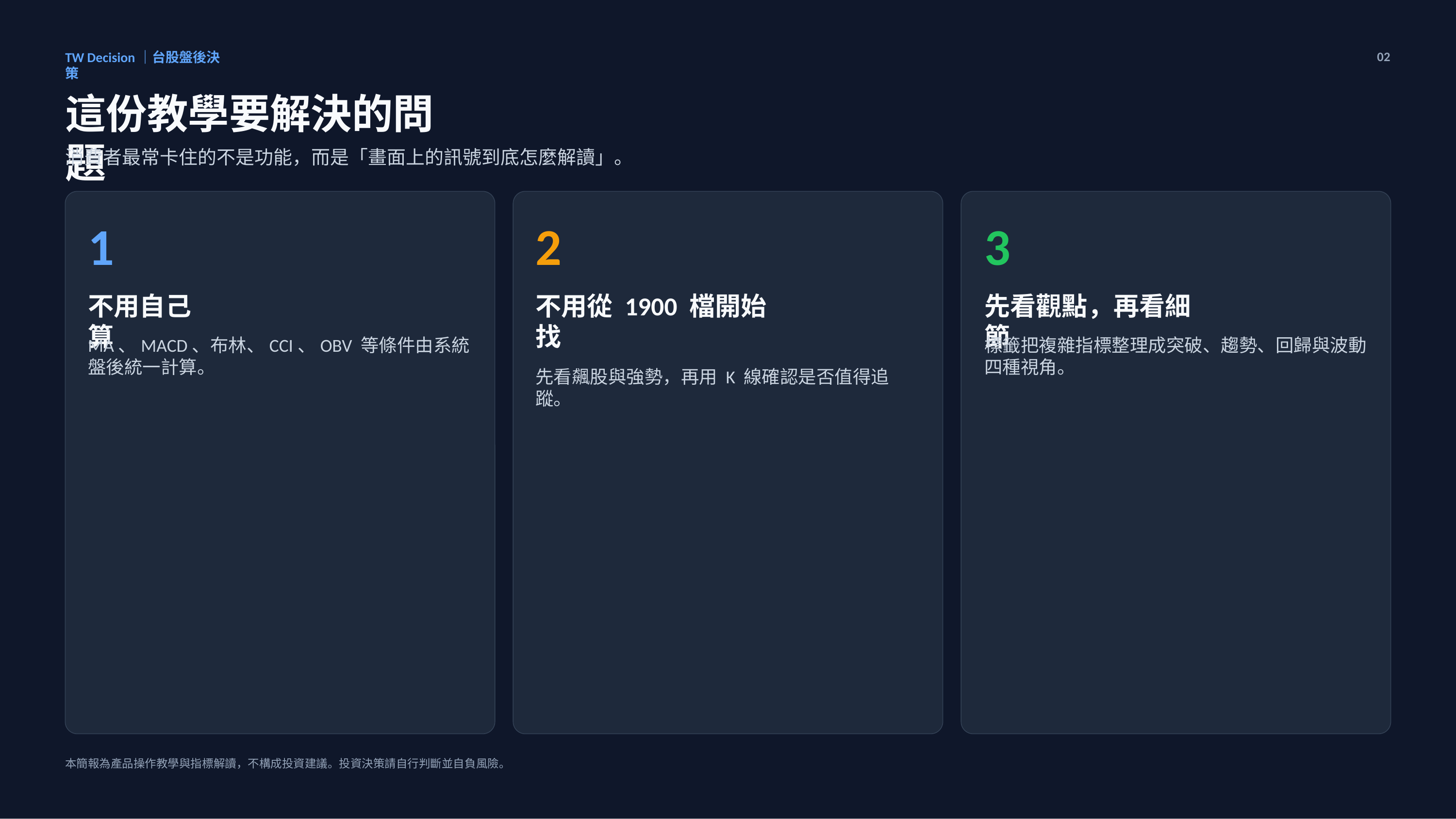

TW Decision｜台股盤後決策
02
這份教學要解決的問題
消費者最常卡住的不是功能，而是「畫面上的訊號到底怎麼解讀」。

1
2
3
不用自己算
不用從 1900 檔開始找
先看觀點，再看細節
MA、MACD、布林、CCI、OBV 等條件由系統盤後統一計算。
標籤把複雜指標整理成突破、趨勢、回歸與波動四種視角。
先看飆股與強勢，再用 K 線確認是否值得追蹤。
本簡報為產品操作教學與指標解讀，不構成投資建議。投資決策請自行判斷並自負風險。